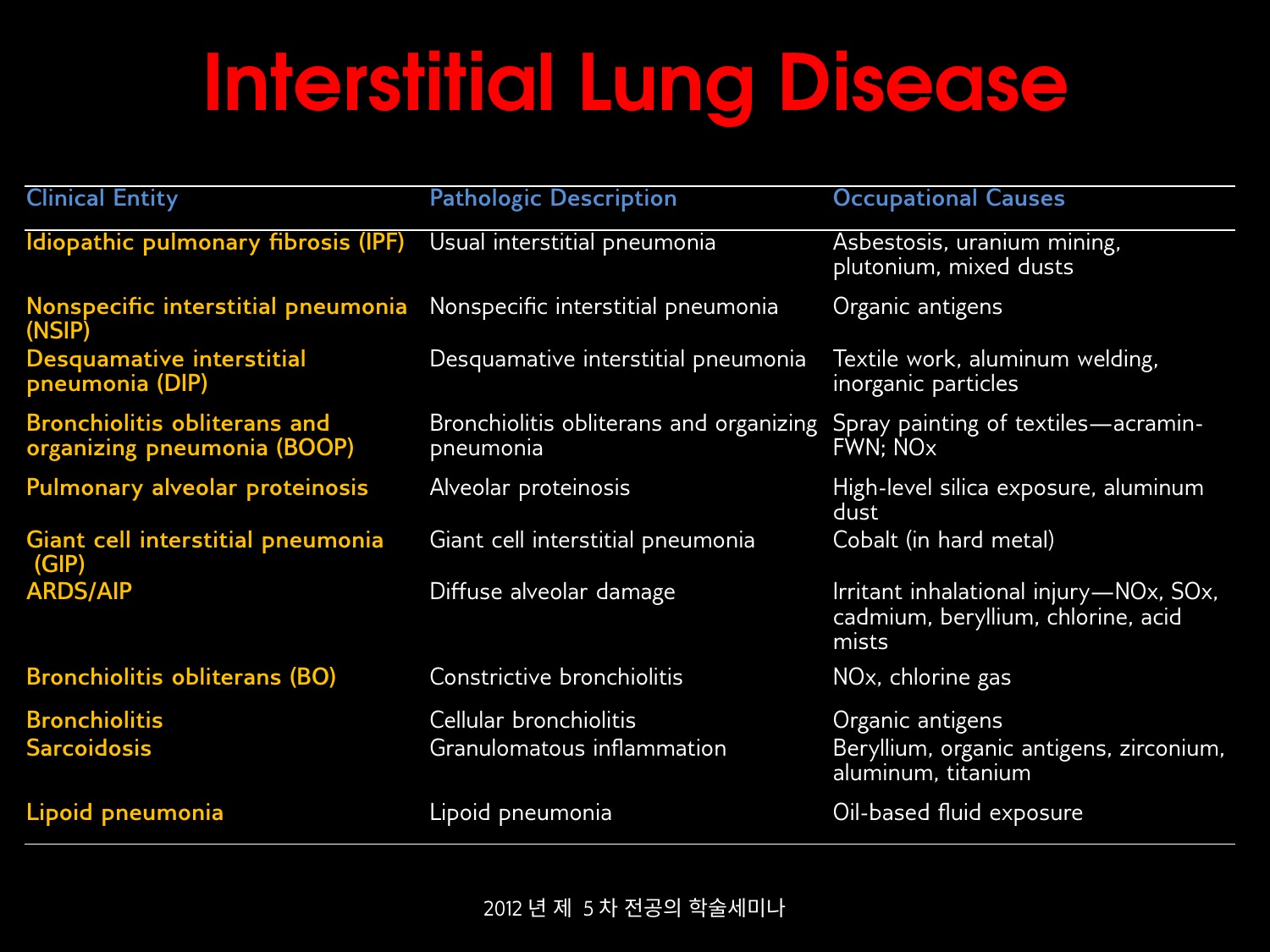

# Interstitial Lung Disease
| Clinical Entity | Pathologic Description | Occupational Causes |
| --- | --- | --- |
| Idiopathic pulmonary fibrosis (IPF) | Usual interstitial pneumonia | Asbestosis, uranium mining, plutonium, mixed dusts |
| Nonspecific interstitial pneumonia (NSIP) | Nonspecific interstitial pneumonia | Organic antigens |
| Desquamative interstitial pneumonia (DIP) | Desquamative interstitial pneumonia | Textile work, aluminum welding, inorganic particles |
| Bronchiolitis obliterans and organizing pneumonia (BOOP) | Bronchiolitis obliterans and organizing pneumonia | Spray painting of textiles—acramin-FWN; NOx |
| Pulmonary alveolar proteinosis | Alveolar proteinosis | High-level silica exposure, aluminum dust |
| Giant cell interstitial pneumonia (GIP) | Giant cell interstitial pneumonia | Cobalt (in hard metal) |
| ARDS/AIP | Diffuse alveolar damage | Irritant inhalational injury—NOx, SOx, cadmium, beryllium, chlorine, acid mists |
| Bronchiolitis obliterans (BO) | Constrictive bronchiolitis | NOx, chlorine gas |
| Bronchiolitis | Cellular bronchiolitis | Organic antigens |
| Sarcoidosis | Granulomatous inflammation | Beryllium, organic antigens, zirconium, aluminum, titanium |
| Lipoid pneumonia | Lipoid pneumonia | Oil-based fluid exposure |
2012년 제 5차 전공의 학술세미나